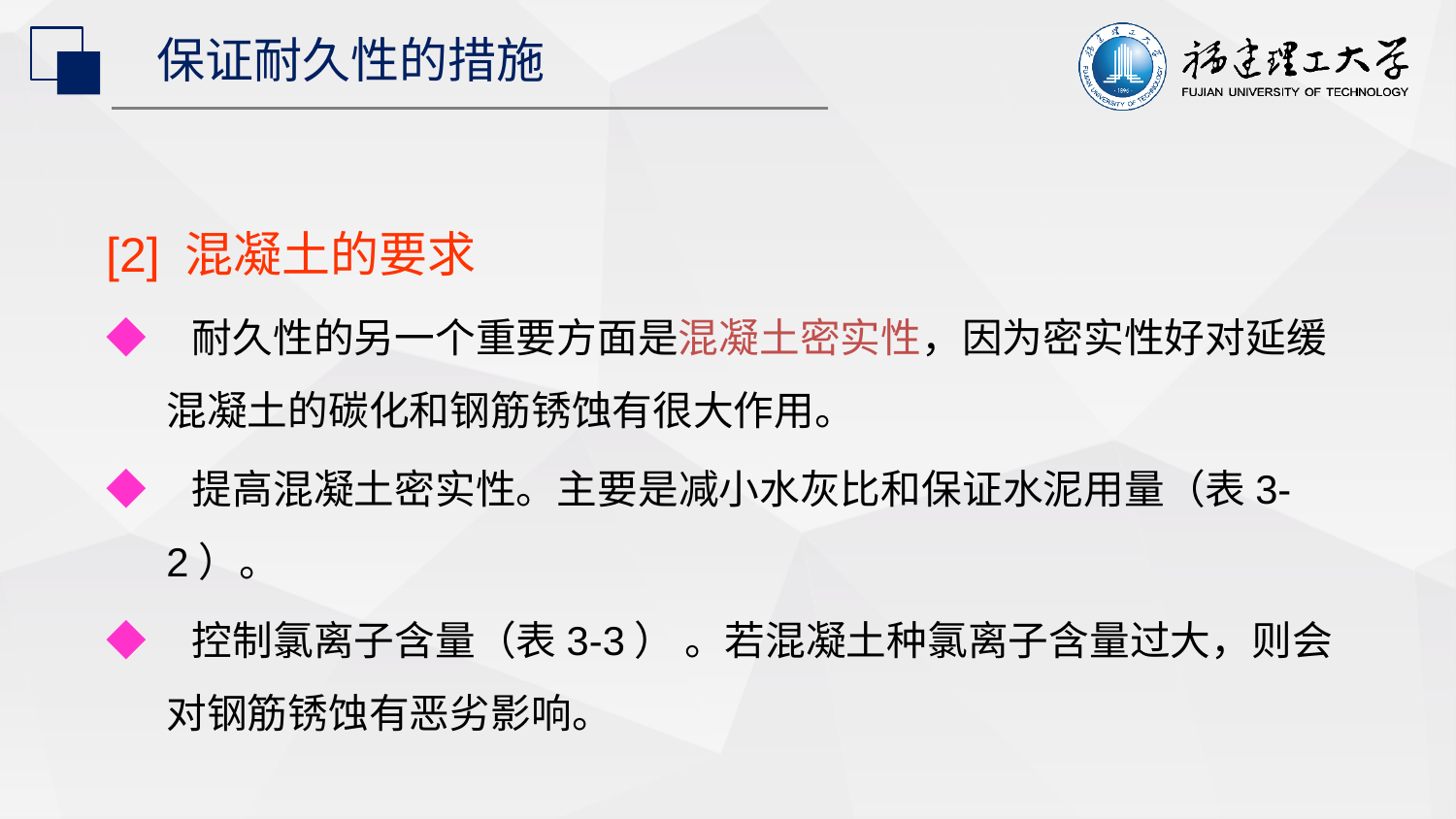

保证耐久性的措施
[2] 混凝土的要求
◆    耐久性的另一个重要方面是混凝土密实性，因为密实性好对延缓混凝土的碳化和钢筋锈蚀有很大作用。
◆    提高混凝土密实性。主要是减小水灰比和保证水泥用量（表3-2）。
◆    控制氯离子含量（表3-3） 。若混凝土种氯离子含量过大，则会对钢筋锈蚀有恶劣影响。